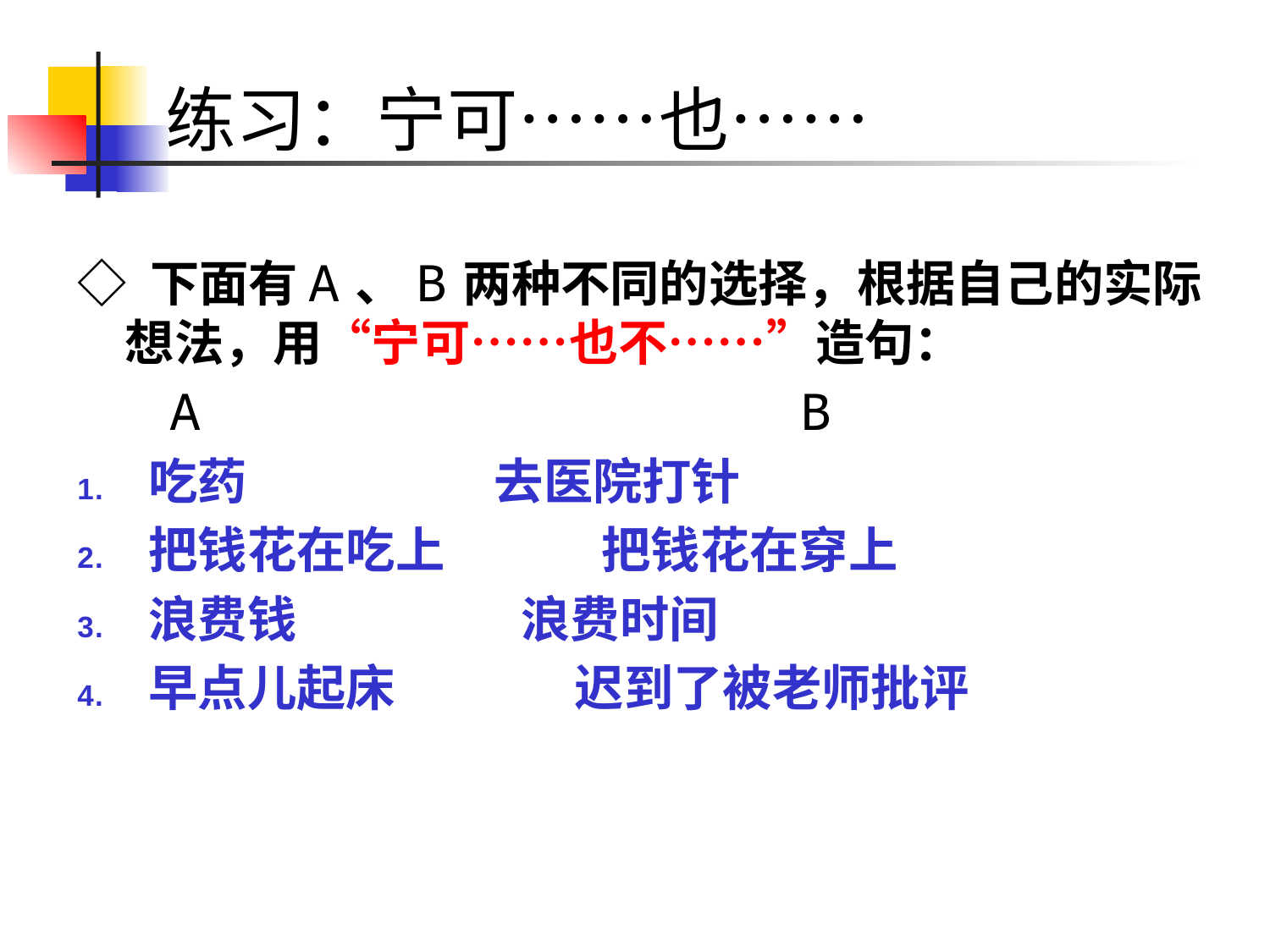

# 练习：宁可……也……
◇ 下面有A、B两种不同的选择，根据自己的实际想法，用“宁可……也不……”造句：
      A                                       B
吃药                      去医院打针
把钱花在吃上              把钱花在穿上
浪费钱                    浪费时间
早点儿起床                迟到了被老师批评